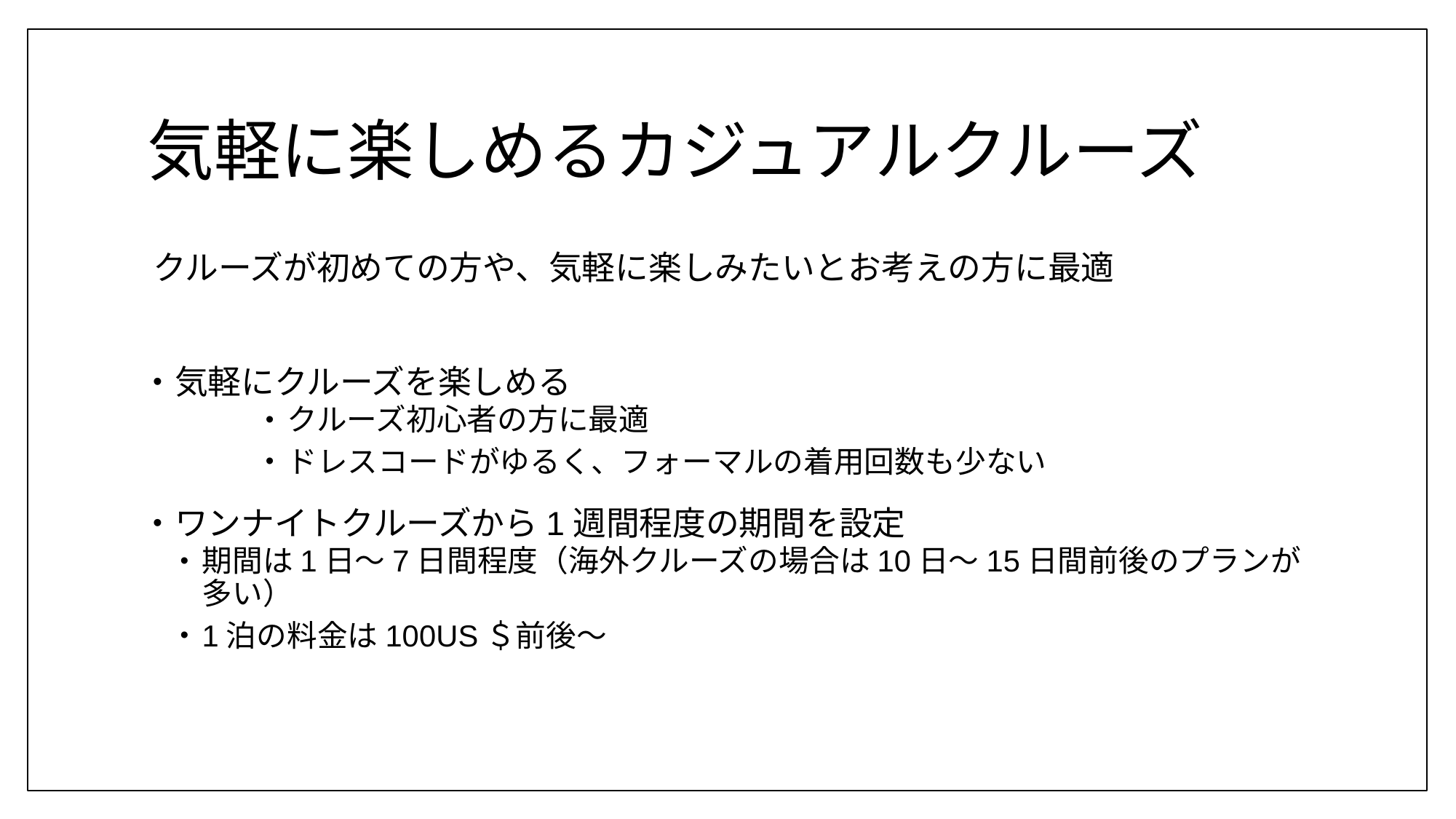

# 気軽に楽しめるカジュアルクルーズ
クルーズが初めての方や、気軽に楽しみたいとお考えの方に最適

気軽にクルーズを楽しめる
クルーズ初心者の方に最適
ドレスコードがゆるく、フォーマルの着用回数も少ない
ワンナイトクルーズから1週間程度の期間を設定
期間は1日～7日間程度（海外クルーズの場合は10日～15日間前後のプランが多い）
1泊の料金は100US＄前後～